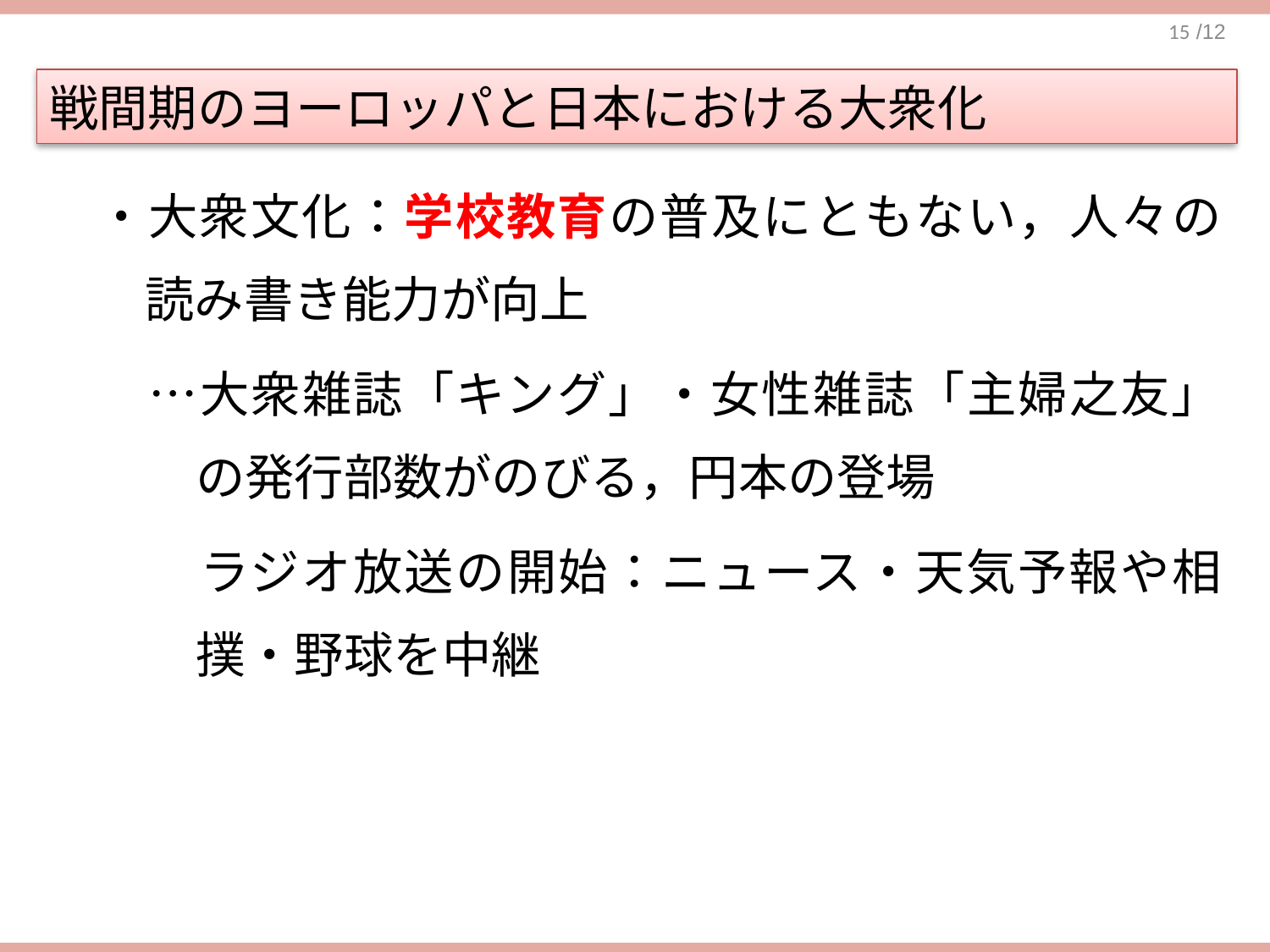

戦間期のヨーロッパと日本における大衆化
　・大衆文化：学校教育の普及にともない，人々の読み書き能力が向上
　　…大衆雑誌「キング」・女性雑誌「主婦之友」の発行部数がのびる，円本の登場
　　　ラジオ放送の開始：ニュース・天気予報や相撲・野球を中継